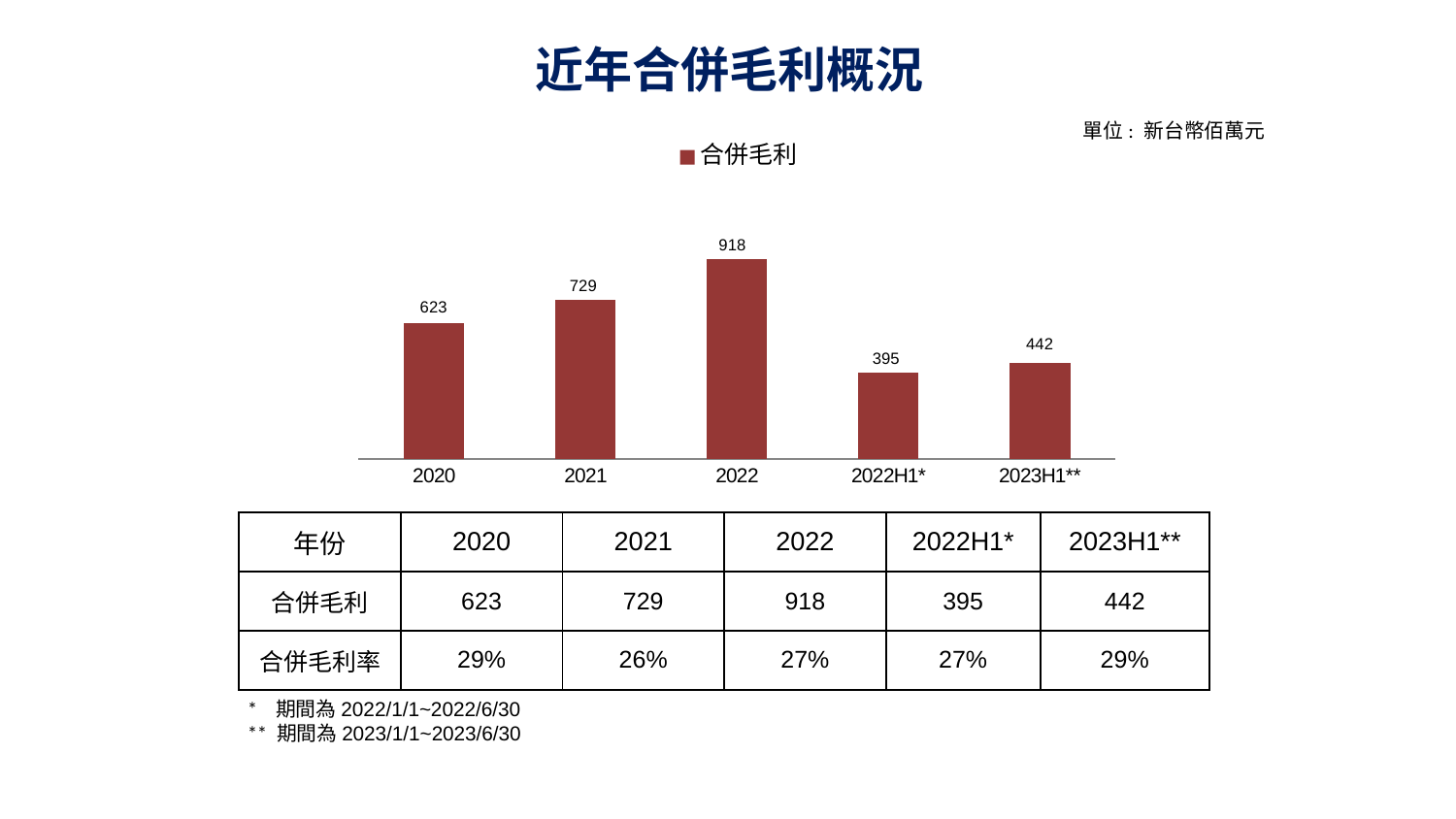

# 近年合併毛利概況

### Chart

| Category | 合併毛利 |
|---|---|
| 2020 | 623.0 |
| 2021 | 729.0 |
| 2022 | 918.0 |
| 2022H1* | 395.0 |
| 2023H1** | 442.0 |
單位: 新台幣佰萬元

### Chart

| Category |
|---|
| 年份 | 2020 | 2021 | 2022 | 2022H1\* | 2023H1\*\* |
| --- | --- | --- | --- | --- | --- |
| 合併毛利 | 623 | 729 | 918 | 395 | 442 |
| 合併毛利率 | 29% | 26% | 27% | 27% | 29% |
*   期間為2022/1/1~2022/6/30
** 期間為2023/1/1~2023/6/30